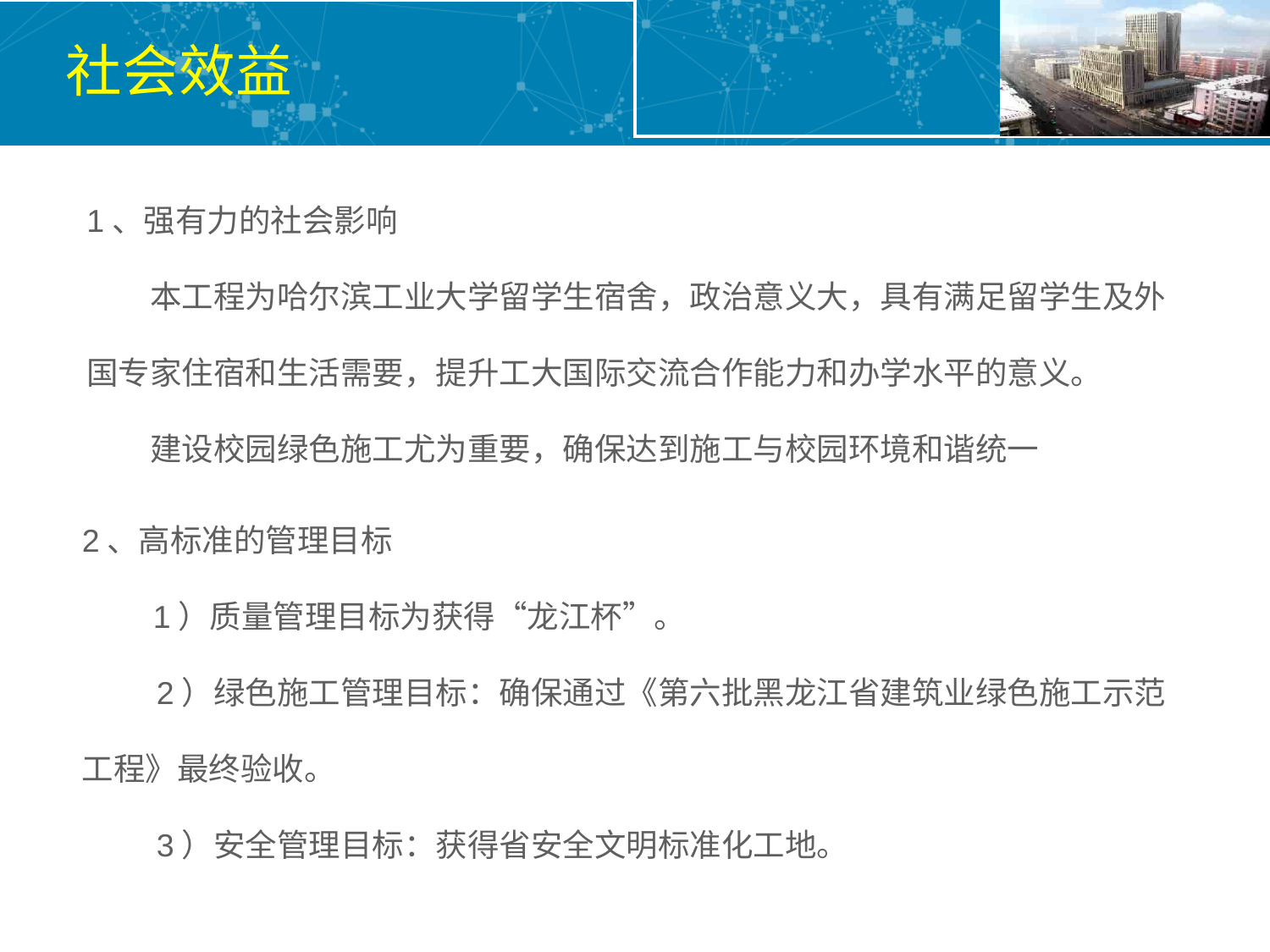

社会效益
1、强有力的社会影响
本工程为哈尔滨工业大学留学生宿舍，政治意义大，具有满足留学生及外国专家住宿和生活需要，提升工大国际交流合作能力和办学水平的意义。
建设校园绿色施工尤为重要，确保达到施工与校园环境和谐统一
2、高标准的管理目标
        1）质量管理目标为获得“龙江杯”。
2）绿色施工管理目标：确保通过《第六批黑龙江省建筑业绿色施工示范工程》最终验收。
3）安全管理目标：获得省安全文明标准化工地。